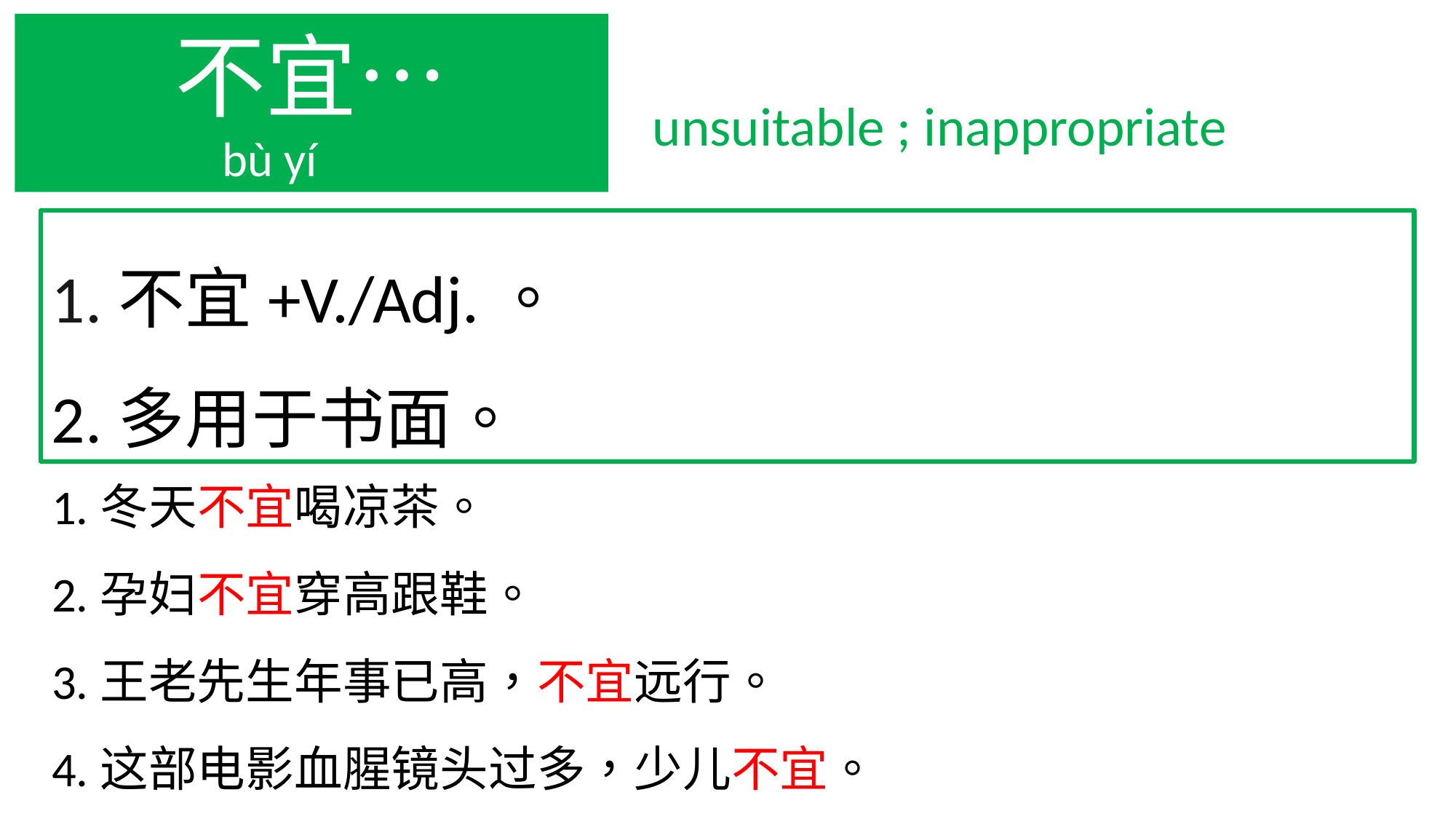

不宜…
                  bù yí
unsuitable ; inappropriate
1.不宜+V./Adj.。
2.多用于书面。
1.冬天不宜喝凉茶。
2.孕妇不宜穿高跟鞋。
3.王老先生年事已高，不宜远行。
4.这部电影血腥镜头过多，少儿不宜。